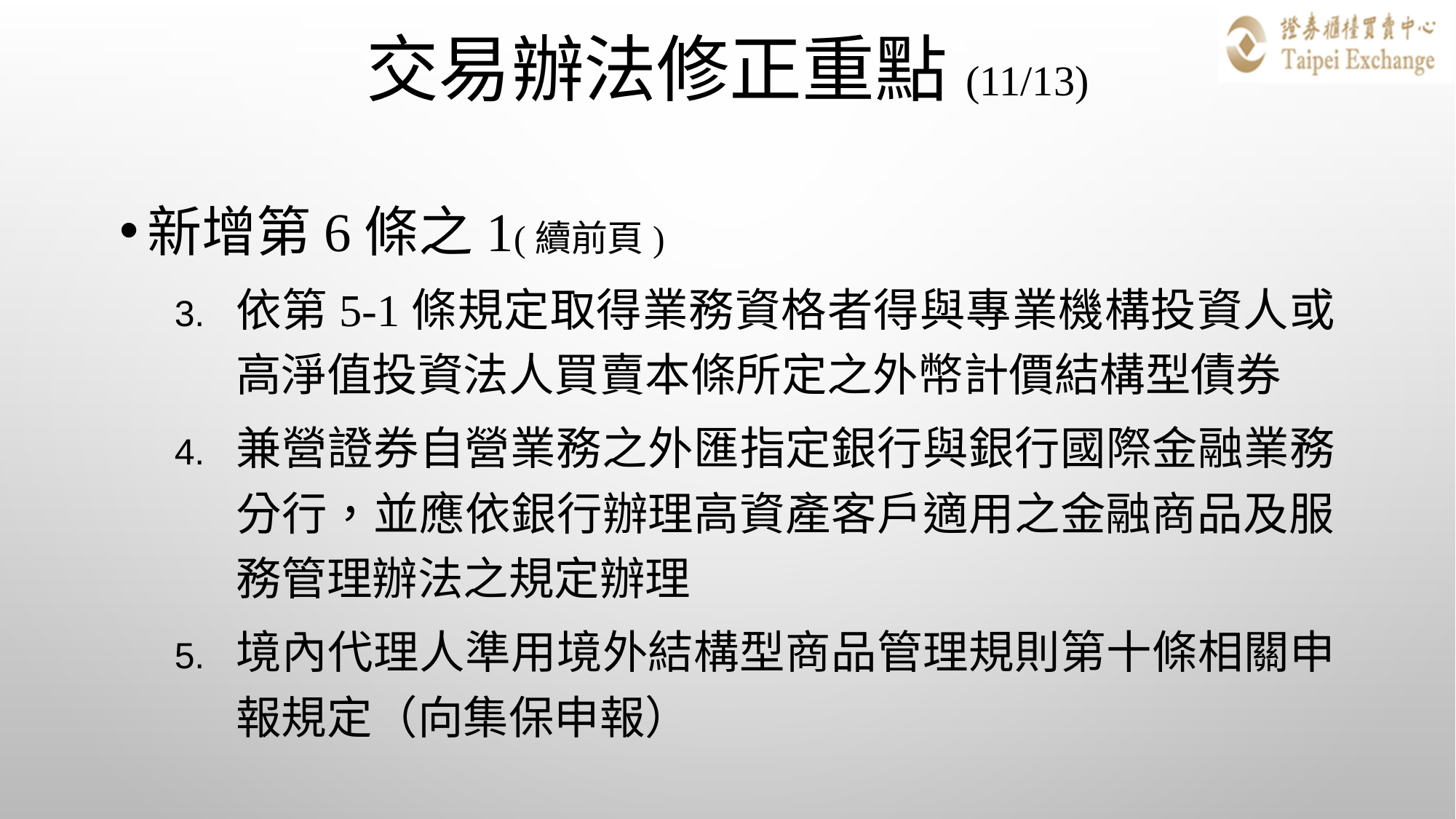

# 交易辦法修正重點(11/13)
新增第6條之1(續前頁)
依第5-1條規定取得業務資格者得與專業機構投資人或高淨值投資法人買賣本條所定之外幣計價結構型債券
兼營證券自營業務之外匯指定銀行與銀行國際金融業務分行，並應依銀行辦理高資產客戶適用之金融商品及服務管理辦法之規定辦理
境內代理人準用境外結構型商品管理規則第十條相關申報規定（向集保申報）